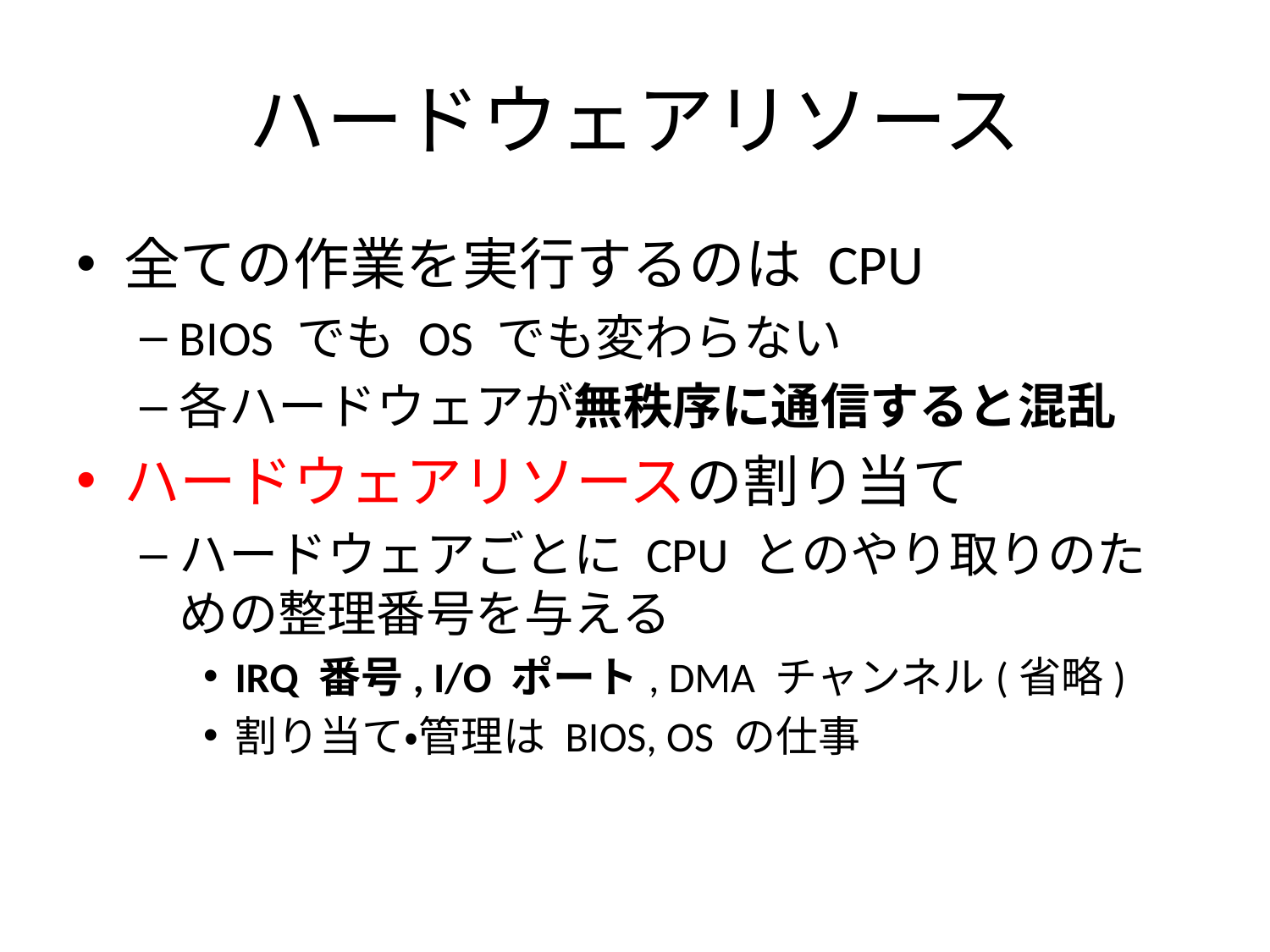

# ハードウェアリソース
全ての作業を実行するのは CPU
BIOS でも OS でも変わらない
各ハードウェアが無秩序に通信すると混乱
ハードウェアリソースの割り当て
ハードウェアごとに CPU とのやり取りのための整理番号を与える
IRQ 番号, I/O ポート, DMA チャンネル(省略)
割り当て・管理は BIOS, OS の仕事